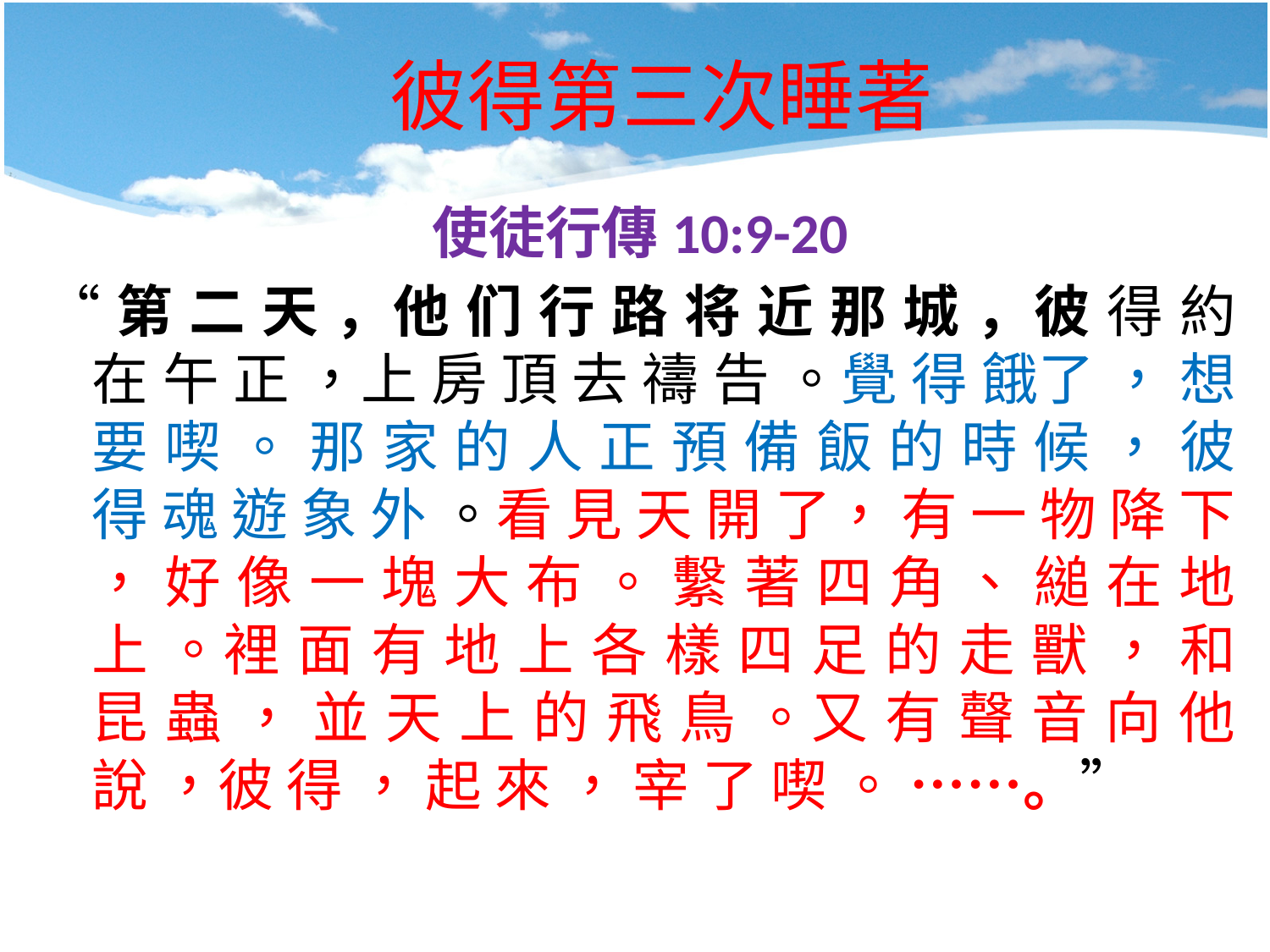

# 彼得第三次睡著
使徒行傳10:9-20
“第 二 天 ，他 们 行 路 将 近 那 城 ，彼 得 約 在 午 正 ，上 房 頂 去 禱 告 。覺 得 餓了 ， 想 要 喫 。 那 家 的 人 正 預 備 飯 的 時 候 ， 彼 得 魂 遊 象 外 。看 見 天 開 了， 有 一 物 降 下 ， 好 像 一 塊 大 布 。 繫 著 四 角 、 縋 在 地 上 。裡 面 有 地 上 各 樣 四 足 的 走 獸 ， 和 昆 蟲 ， 並 天 上 的 飛 鳥 。又 有 聲 音 向 他 說 ，彼 得 ， 起 來 ， 宰 了 喫 。 ……。”